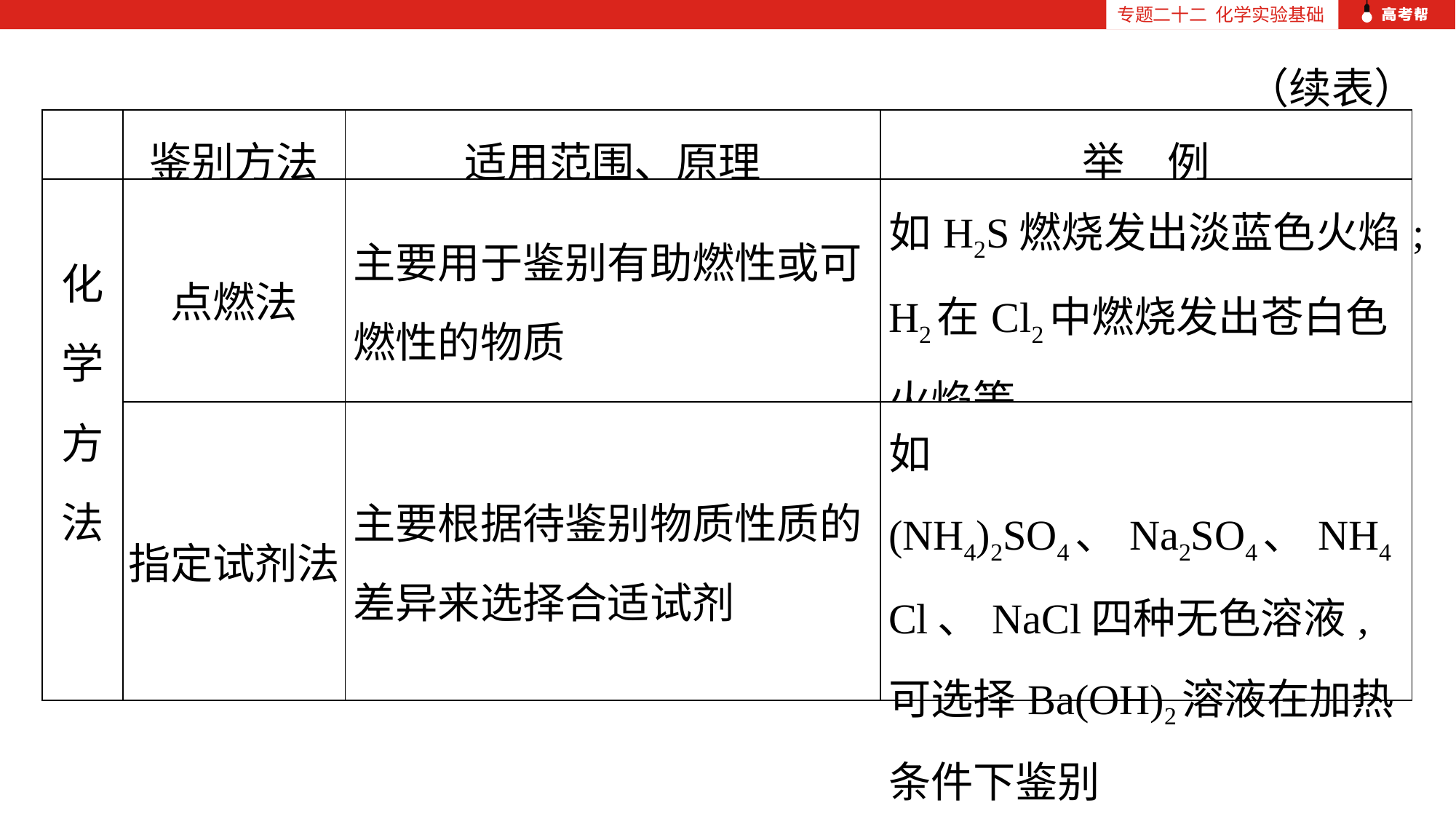

专题二十二  化学实验基础
（续表）
|  | 鉴别方法 | 适用范围、原理 | 举　例 |
| --- | --- | --- | --- |
| 化 学 方 法 | 点燃法 | 主要用于鉴别有助燃性或可燃性的物质 | 如H2S燃烧发出淡蓝色火焰; H2在Cl2中燃烧发出苍白色火焰等 |
|  | 指定试剂法 | 主要根据待鉴别物质性质的差异来选择合适试剂 | 如(NH4)2SO4、Na2SO4、NH4Cl、NaCl四种无色溶液,可选择Ba(OH)2溶液在加热条件下鉴别 |